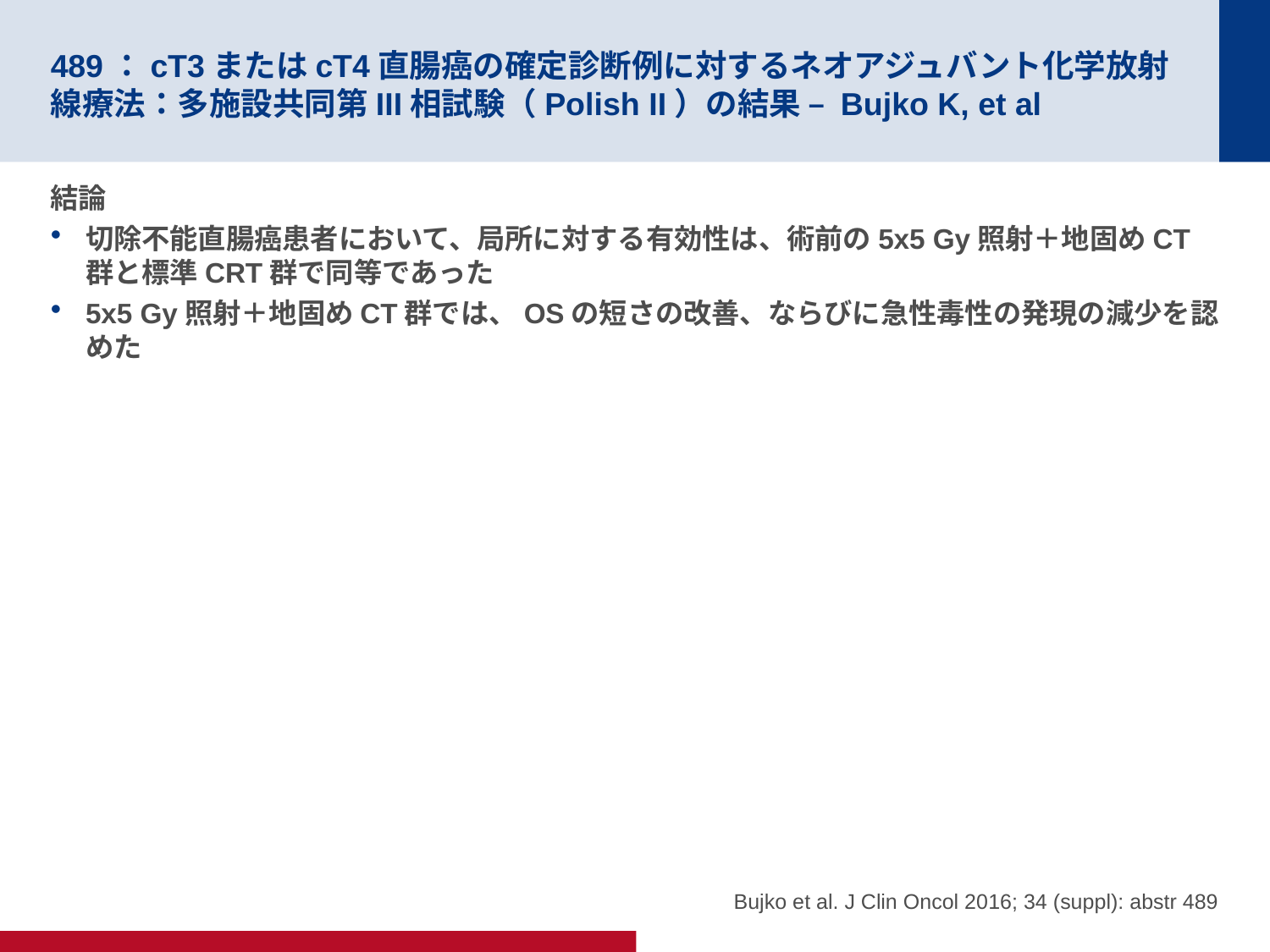

# 489：cT3またはcT4直腸癌の確定診断例に対するネオアジュバント化学放射線療法：多施設共同第III相試験（Polish II）の結果 – Bujko K, et al
結論
切除不能直腸癌患者において、局所に対する有効性は、術前の5x5 Gy照射＋地固めCT群と標準CRT群で同等であった
5x5 Gy照射＋地固めCT群では、OSの短さの改善、ならびに急性毒性の発現の減少を認めた

Bujko et al. J Clin Oncol 2016; 34 (suppl): abstr 489